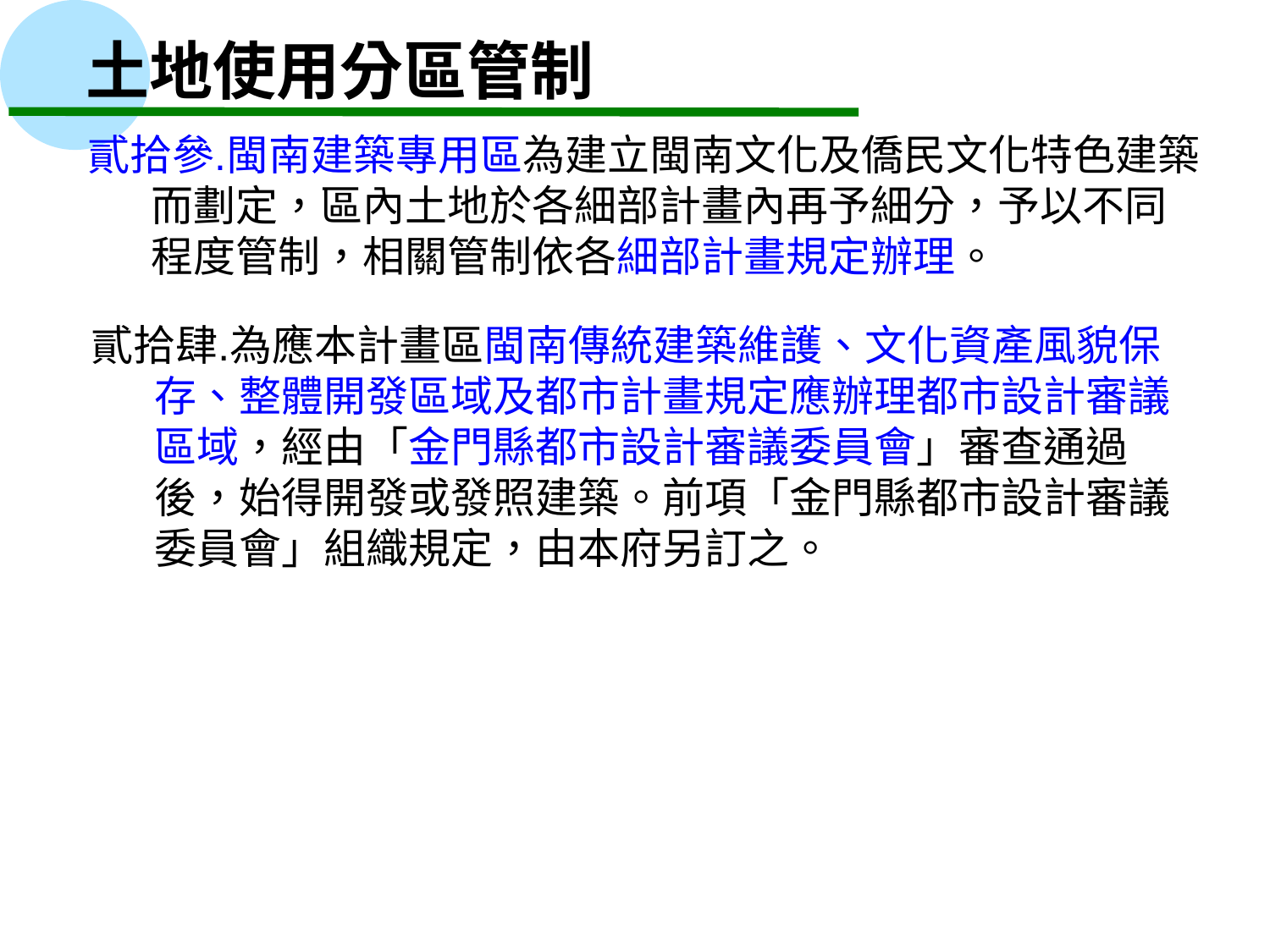

土地使用分區管制

閩南建築專用區為建立閩南文化及僑民文化特色建築而劃定，區內土地於各細部計畫內再予細分，予以不同程度管制，相關管制依各細部計畫規定辦理。
為應本計畫區閩南傳統建築維護、文化資產風貌保存、整體開發區域及都市計畫規定應辦理都市設計審議區域，經由「金門縣都市設計審議委員會」審查通過後，始得開發或發照建築。前項「金門縣都市設計審議委員會」組織規定，由本府另訂之。